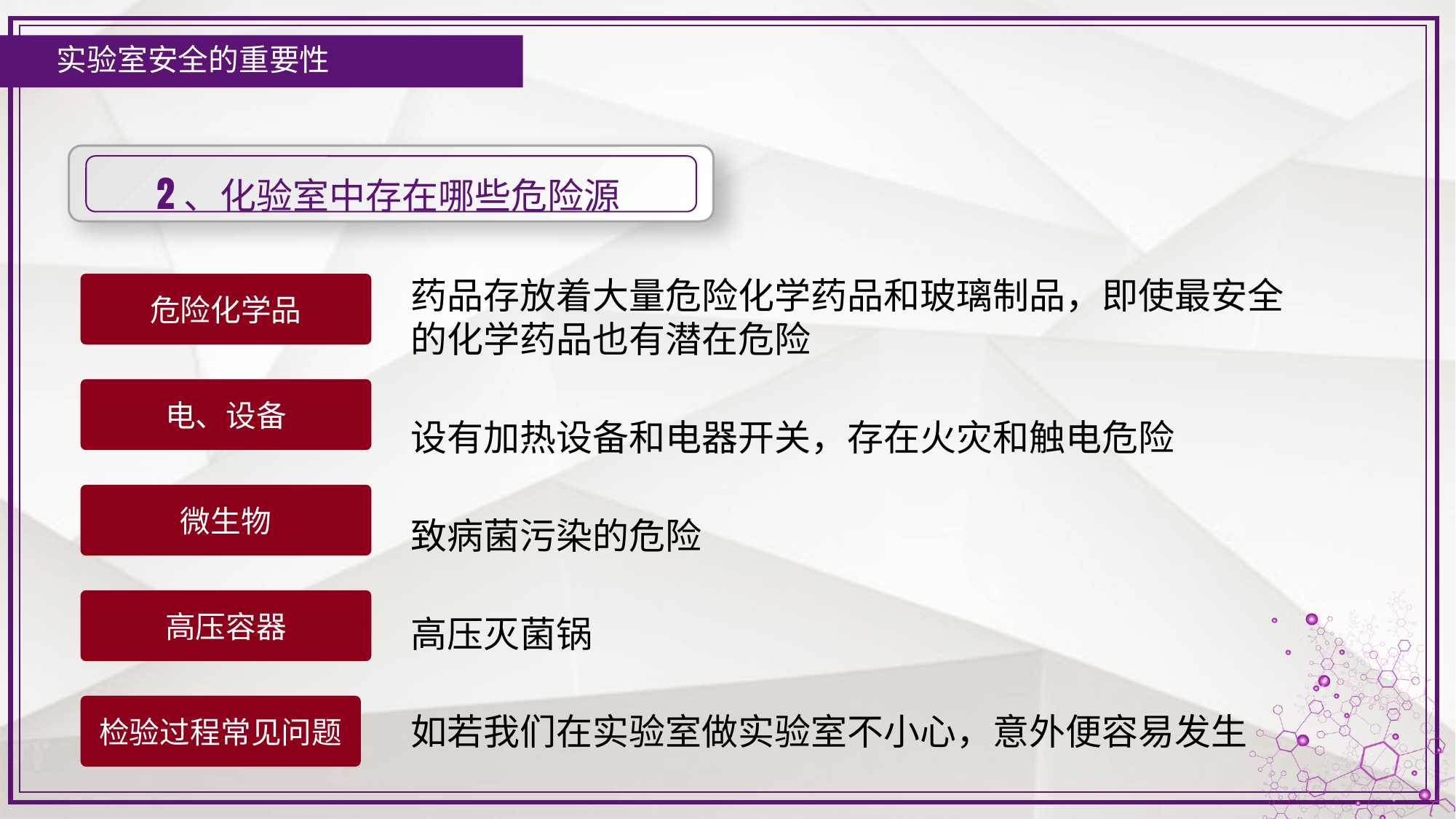

实验室安全的重要性

2、化验室中存在哪些危险源

药品存放着大量危险化学药品和玻璃制品，即使最安全的化学药品也有潜在危险
危险化学品
电、设备
设有加热设备和电器开关，存在火灾和触电危险
微生物
致病菌污染的危险
高压容器
高压灭菌锅
检验过程常见问题
如若我们在实验室做实验室不小心，意外便容易发生